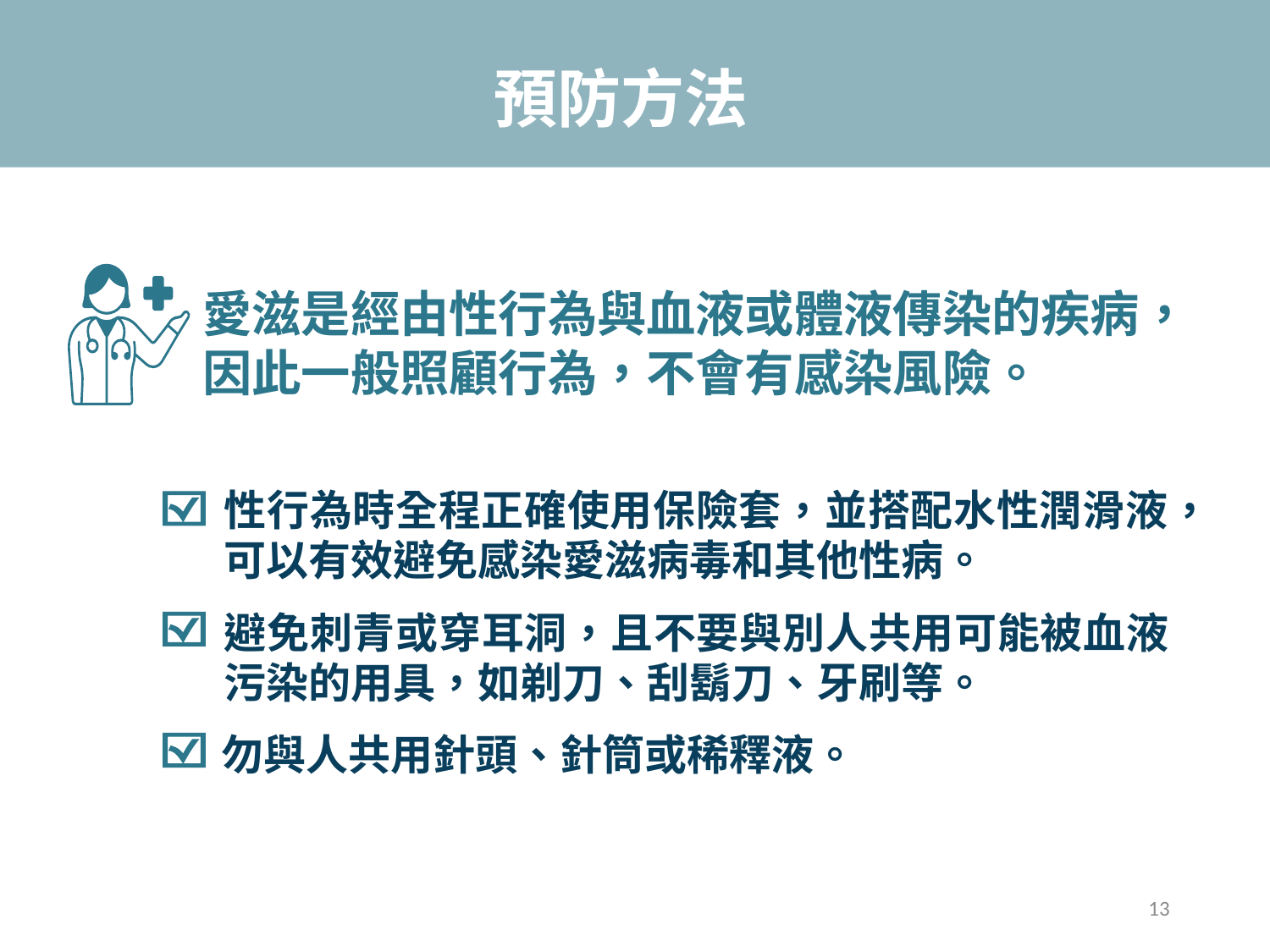

# 預防方法

愛滋是經由性行為與血液或體液傳染的疾病，因此一般照顧行為，不會有感染風險。
性行為時全程正確使用保險套，並搭配水性潤滑液，可以有效避免感染愛滋病毒和其他性病。

避免刺青或穿耳洞，且不要與別人共用可能被血液污染的用具，如剃刀、刮鬍刀、牙刷等。

勿與人共用針頭、針筒或稀釋液。

13